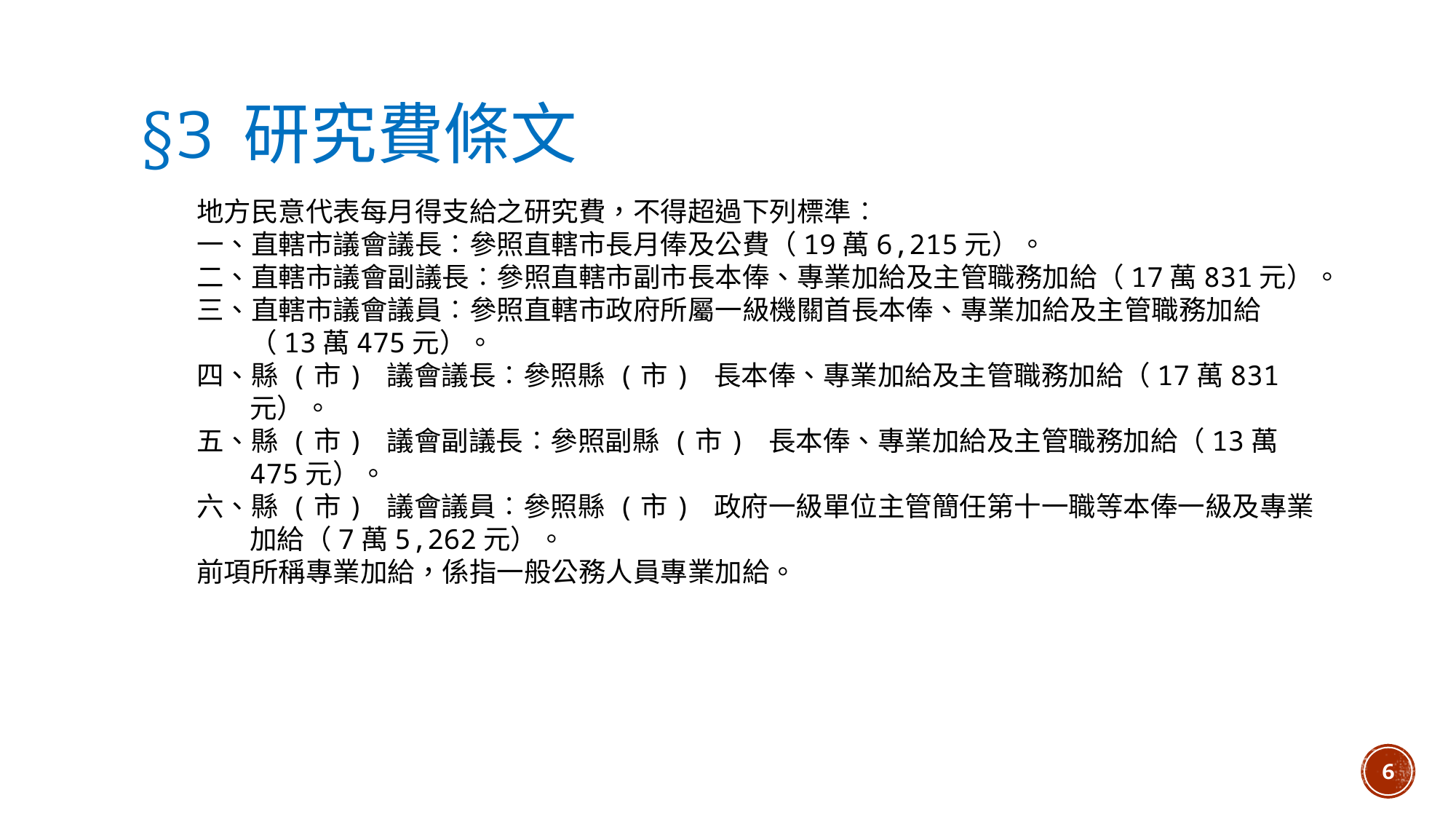

# §3 研究費條文
地方民意代表每月得支給之研究費，不得超過下列標準︰
一、直轄市議會議長︰參照直轄市長月俸及公費（19萬6,215元）。
二、直轄市議會副議長︰參照直轄市副市長本俸、專業加給及主管職務加給（17萬831元）。
三、直轄市議會議員︰參照直轄市政府所屬一級機關首長本俸、專業加給及主管職務加給（13萬475元）。
四、縣 (市) 議會議長︰參照縣 (市) 長本俸、專業加給及主管職務加給（17萬831元）。
五、縣 (市) 議會副議長︰參照副縣 (市) 長本俸、專業加給及主管職務加給（13萬475元）。
六、縣 (市) 議會議員︰參照縣 (市) 政府一級單位主管簡任第十一職等本俸一級及專業加給（7萬5,262元）。
前項所稱專業加給，係指一般公務人員專業加給。
6